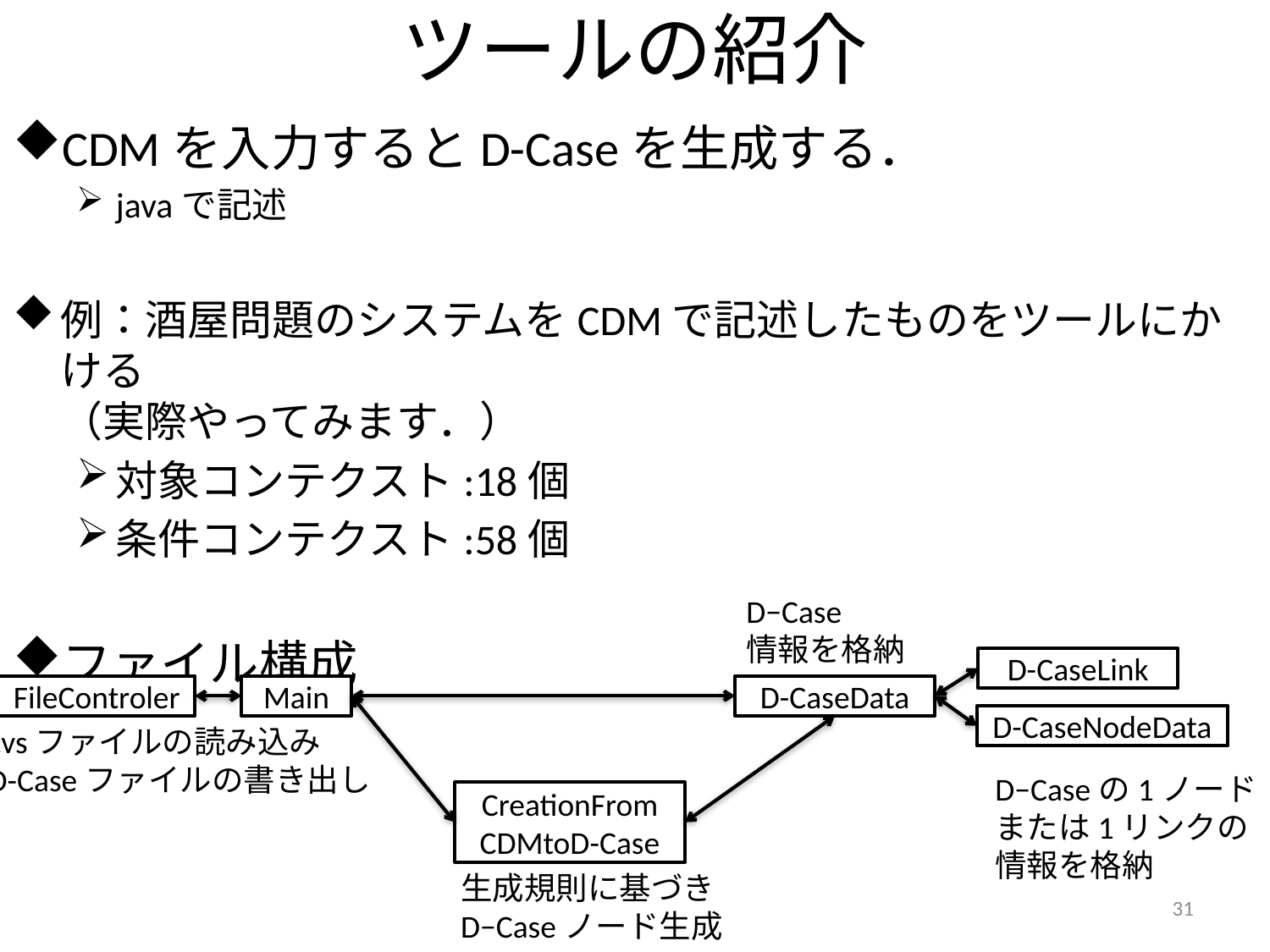

# ツールの紹介
CDMを入力するとD-Caseを生成する．
javaで記述

例：酒屋問題のシステムをCDMで記述したものをツールにかける
（実際やってみます．）
対象コンテクスト:18個
条件コンテクスト:58個

ファイル構成
D−Case
情報を格納
D-CaseLink
FileControler
Main
D-CaseData
D-CaseNodeData
cvsファイルの読み込み
D-Caseファイルの書き出し
D−Caseの1ノード
または1リンクの
情報を格納
CreationFrom
CDMtoD-Case
生成規則に基づき
D−Caseノード生成
31